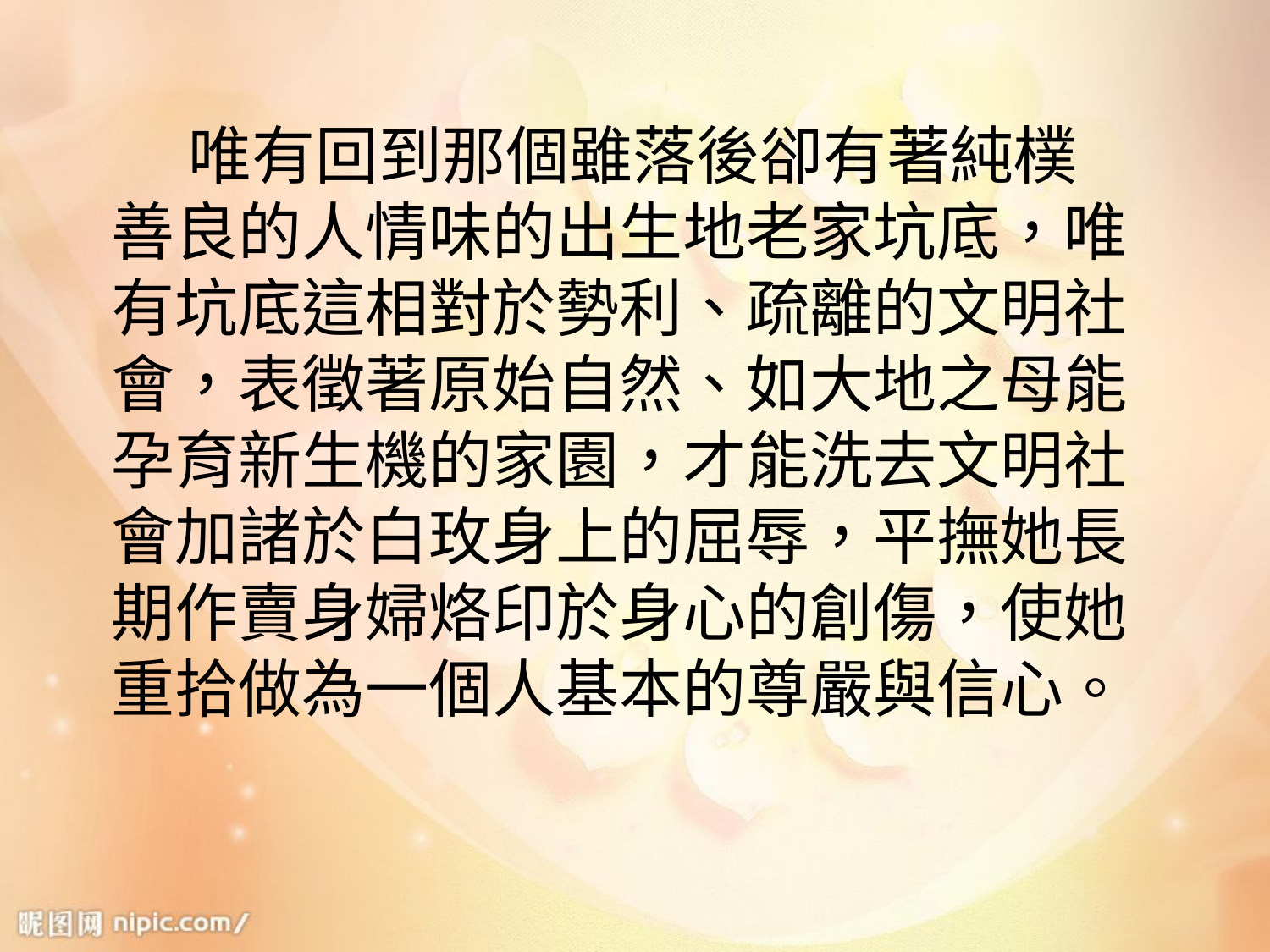

唯有回到那個雖落後卻有著純樸善良的人情味的出生地老家坑底，唯有坑底這相對於勢利、疏離的文明社會，表徵著原始自然、如大地之母能孕育新生機的家園，才能洗去文明社會加諸於白玫身上的屈辱，平撫她長期作賣身婦烙印於身心的創傷，使她重拾做為一個人基本的尊嚴與信心。